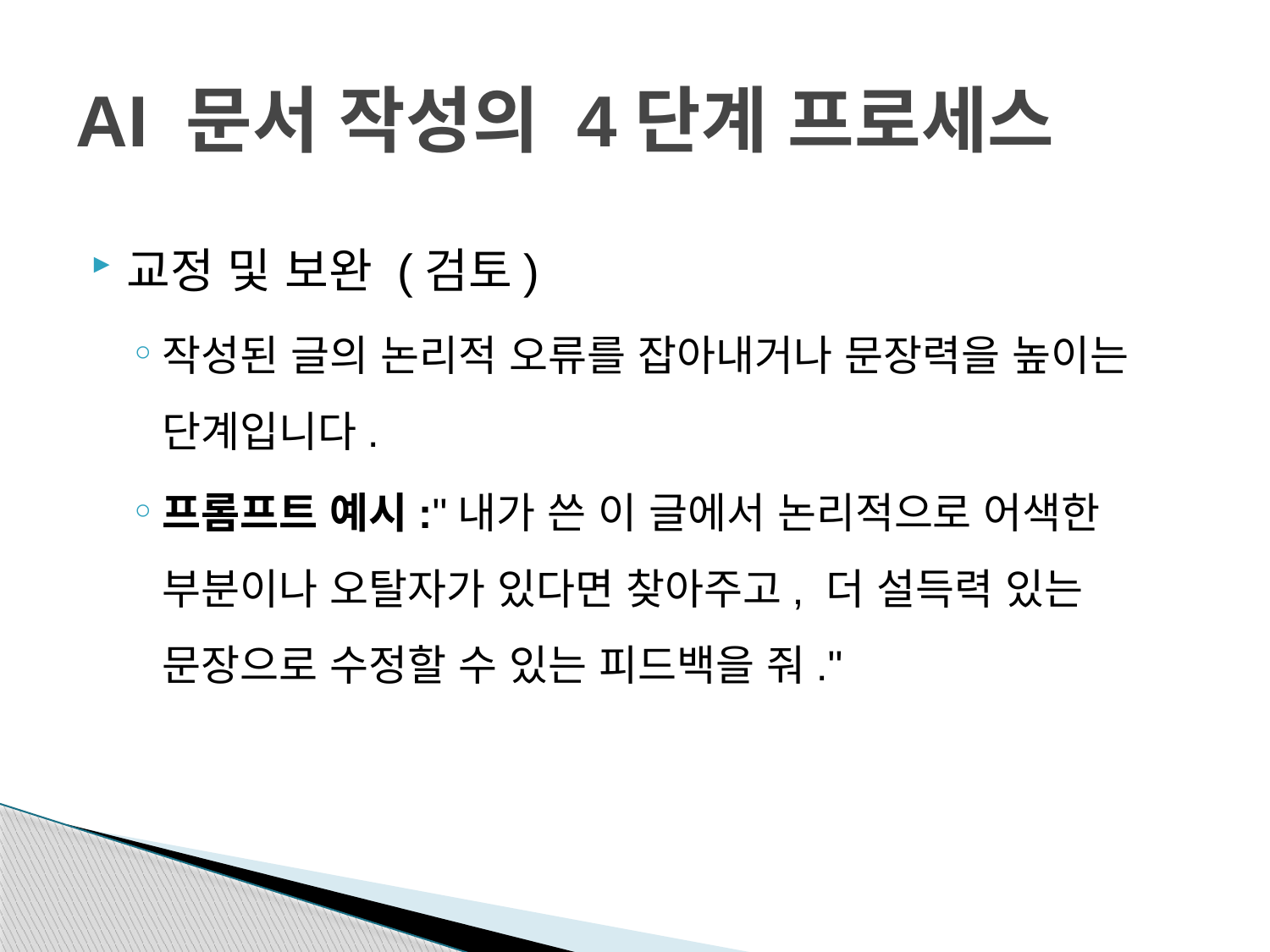

# AI 문서 작성의 4단계 프로세스
교정 및 보완 (검토)
작성된 글의 논리적 오류를 잡아내거나 문장력을 높이는 단계입니다.
프롬프트 예시:"내가 쓴 이 글에서 논리적으로 어색한 부분이나 오탈자가 있다면 찾아주고, 더 설득력 있는 문장으로 수정할 수 있는 피드백을 줘."